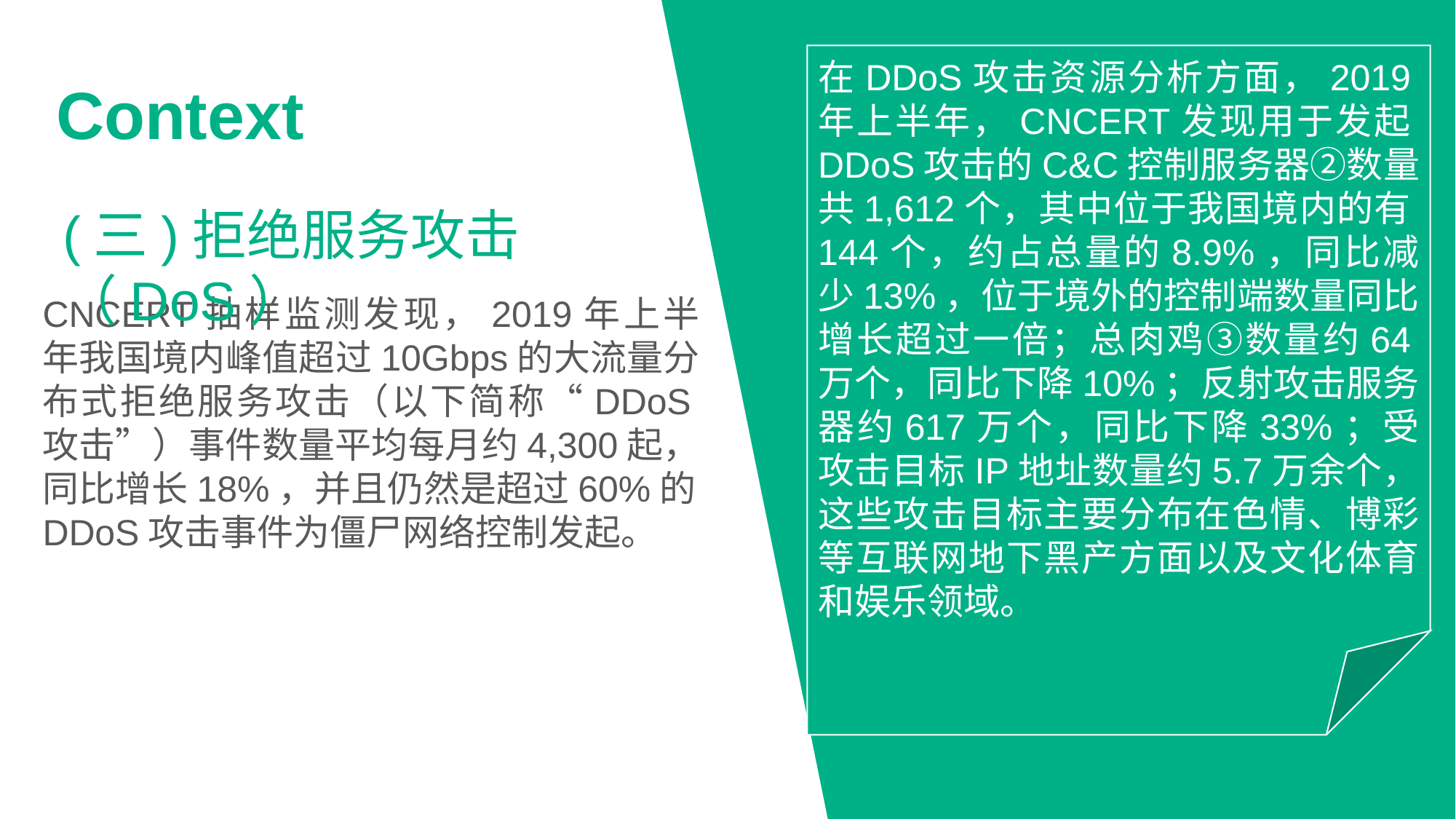

在DDoS攻击资源分析方面，2019年上半年，CNCERT发现用于发起DDoS攻击的C&C控制服务器②数量共1,612个，其中位于我国境内的有144个，约占总量的8.9%，同比减少13%，位于境外的控制端数量同比增长超过一倍；总肉鸡③数量约64万个，同比下降10%；反射攻击服务器约617万个，同比下降33%；受攻击目标IP地址数量约5.7万余个，这些攻击目标主要分布在色情、博彩等互联网地下黑产方面以及文化体育和娱乐领域。
Context
(三)拒绝服务攻击（DoS）
CNCERT抽样监测发现，2019年上半年我国境内峰值超过10Gbps的大流量分布式拒绝服务攻击（以下简称“DDoS攻击”）事件数量平均每月约4,300起，同比增长18%，并且仍然是超过60%的DDoS攻击事件为僵尸网络控制发起。